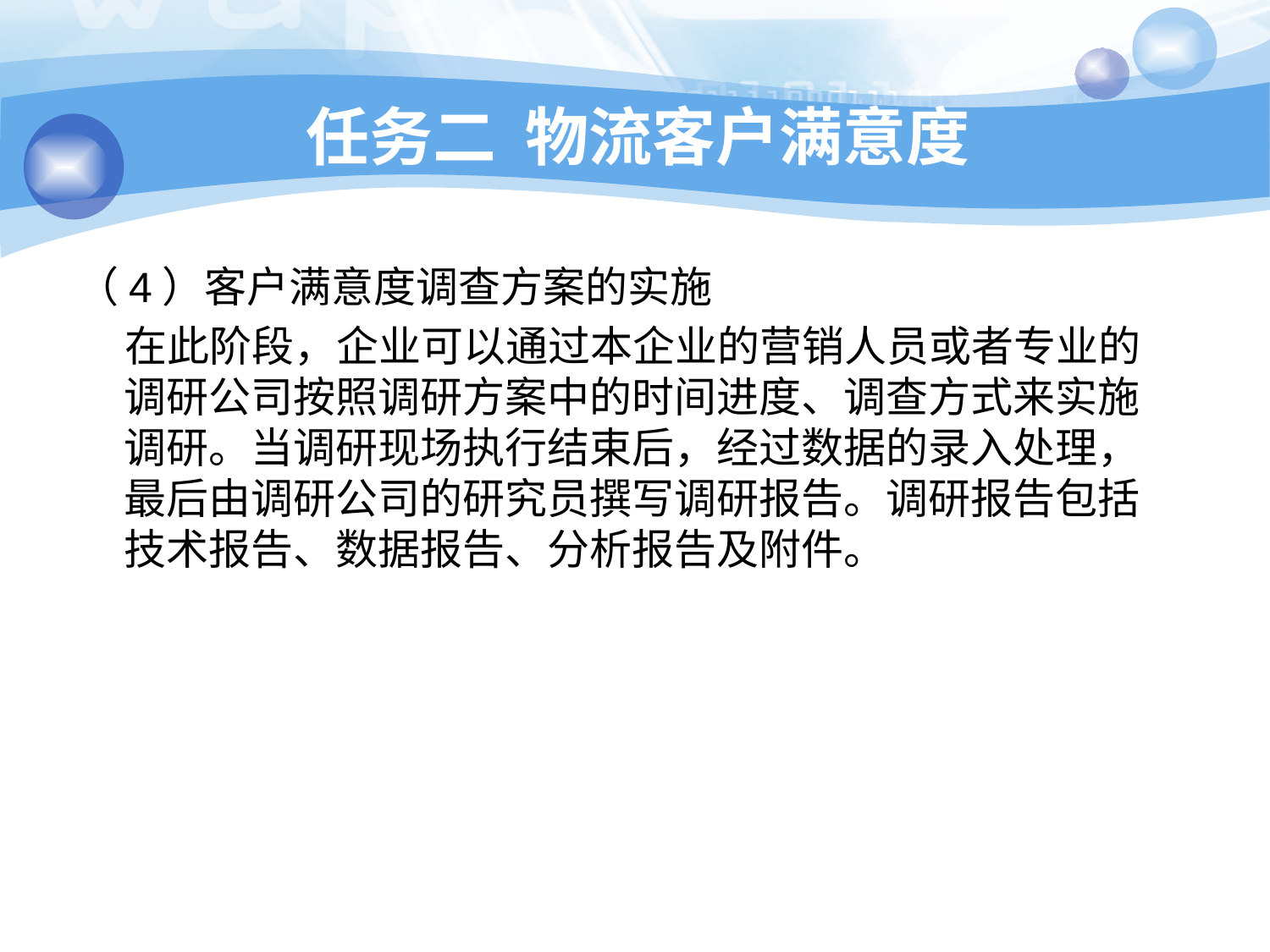

# 任务二  物流客户满意度
（4）客户满意度调查方案的实施
    在此阶段，企业可以通过本企业的营销人员或者专业的调研公司按照调研方案中的时间进度、调查方式来实施调研。当调研现场执行结束后，经过数据的录入处理，最后由调研公司的研究员撰写调研报告。调研报告包括技术报告、数据报告、分析报告及附件。